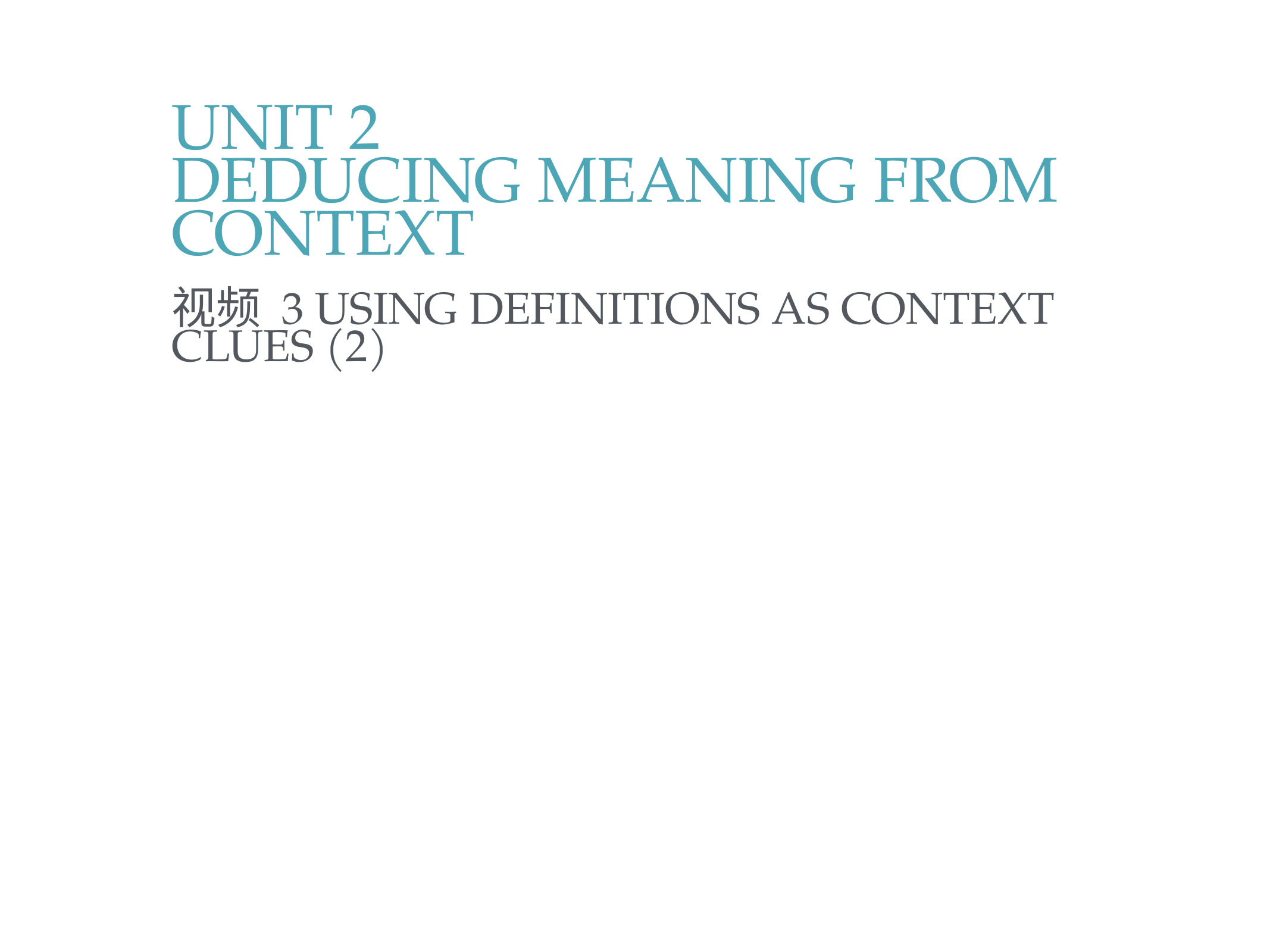

Unit 2
Deducing Meaning from Context

视频 3 Using Definitions as Context Clues (2)